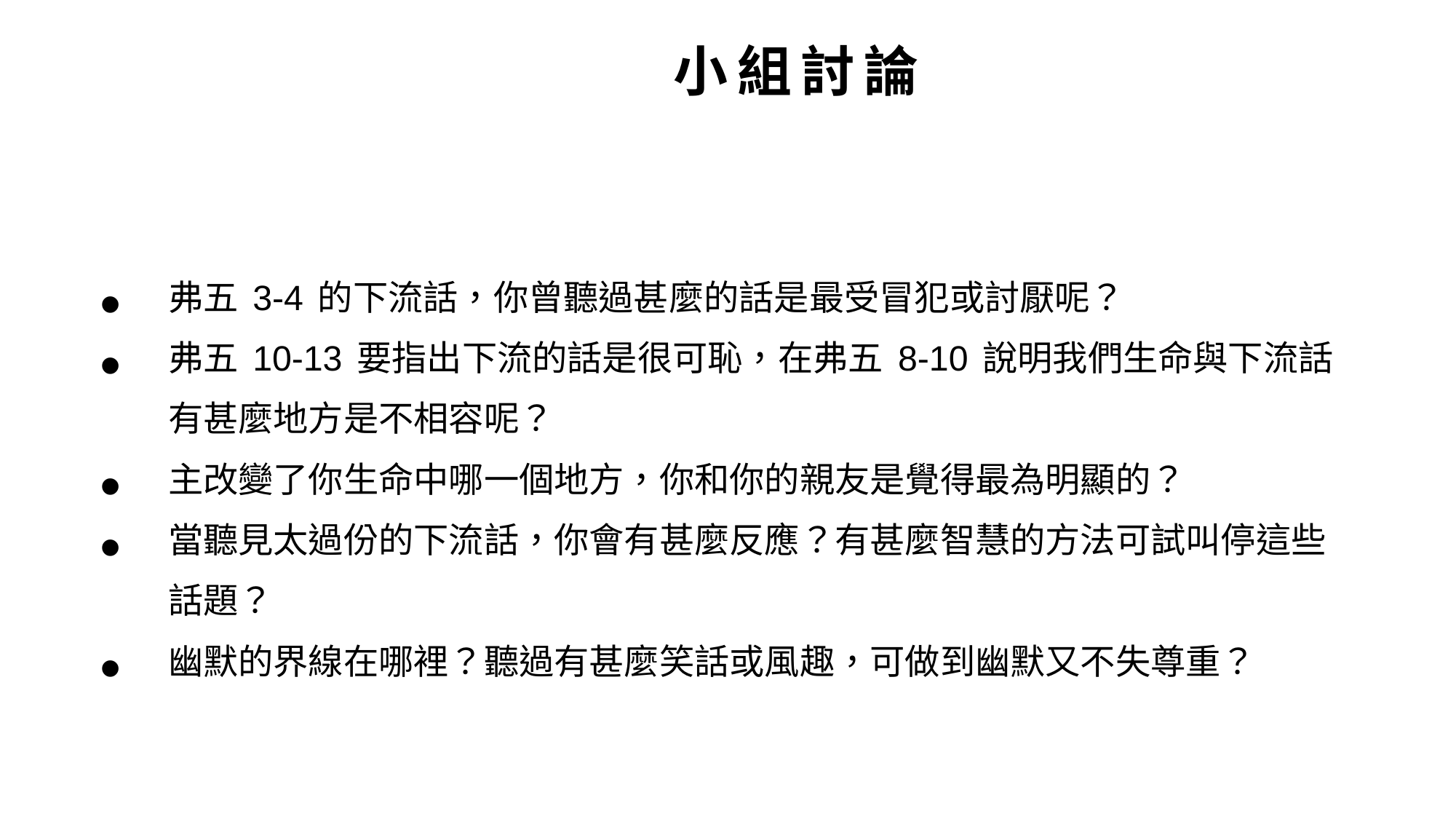

小組討論
弗五3-4的下流話，你曾聽過甚麼的話是最受冒犯或討厭呢？
弗五10-13要指出下流的話是很可恥，在弗五8-10說明我們生命與下流話有甚麼地方是不相容呢？
主改變了你生命中哪一個地方，你和你的親友是覺得最為明顯的？
當聽見太過份的下流話，你會有甚麼反應？有甚麼智慧的方法可試叫停這些話題？
幽默的界線在哪裡？聽過有甚麼笑話或風趣，可做到幽默又不失尊重？